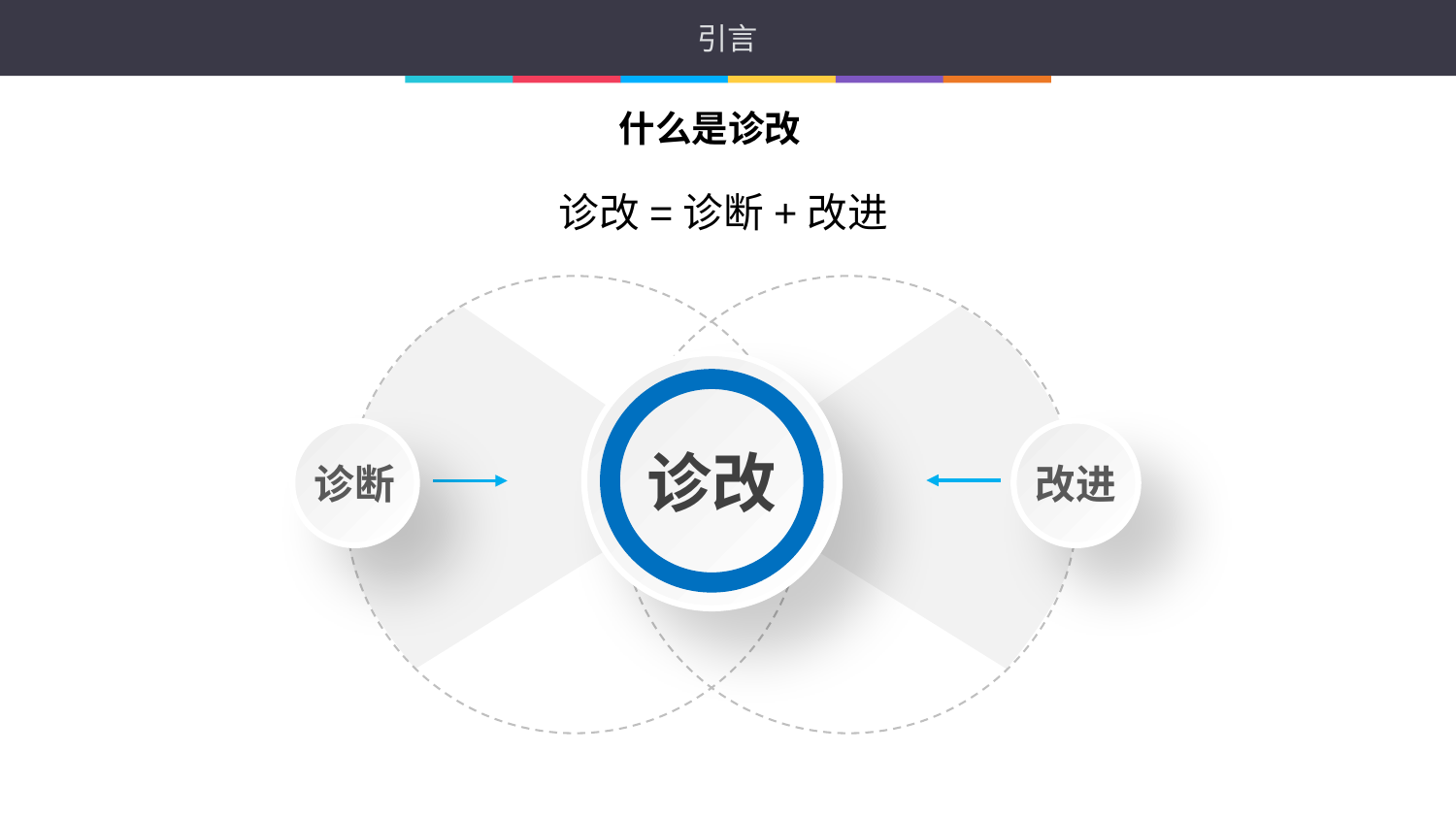

# 引言
什么是诊改
诊改=诊断+改进

诊改

诊断
改进